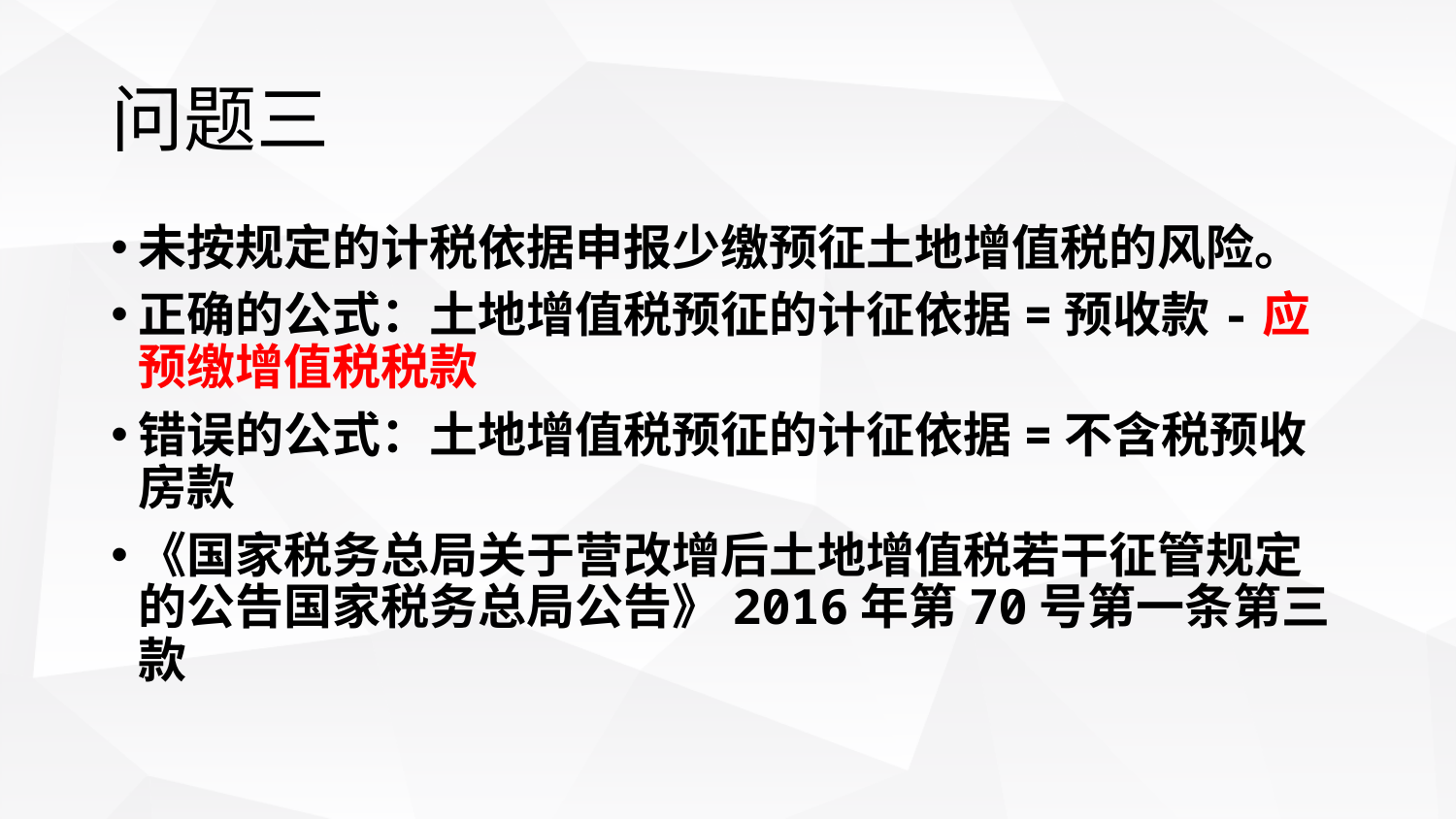

# 问题三
未按规定的计税依据申报少缴预征土地增值税的风险。
正确的公式：土地增值税预征的计征依据=预收款-应预缴增值税税款
错误的公式：土地增值税预征的计征依据=不含税预收房款
《国家税务总局关于营改增后土地增值税若干征管规定的公告国家税务总局公告》2016年第70号第一条第三款

130